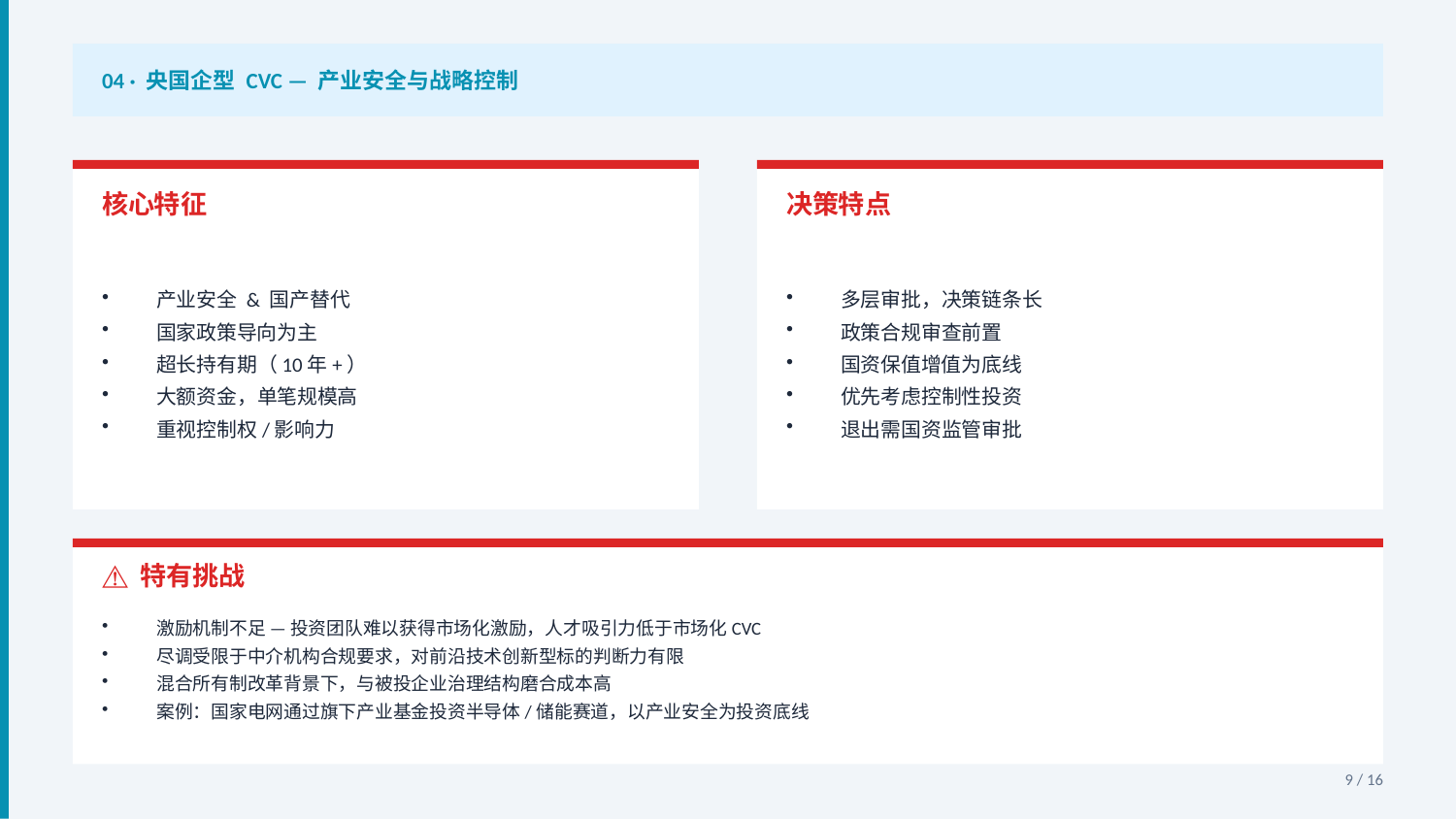

04 · 央国企型 CVC — 产业安全与战略控制

核心特征
决策特点
产业安全 & 国产替代
国家政策导向为主
超长持有期（10年+）
大额资金，单笔规模高
重视控制权/影响力
多层审批，决策链条长
政策合规审查前置
国资保值增值为底线
优先考虑控制性投资
退出需国资监管审批

⚠️ 特有挑战
激励机制不足 — 投资团队难以获得市场化激励，人才吸引力低于市场化CVC
尽调受限于中介机构合规要求，对前沿技术创新型标的判断力有限
混合所有制改革背景下，与被投企业治理结构磨合成本高
案例：国家电网通过旗下产业基金投资半导体/储能赛道，以产业安全为投资底线
9 / 16